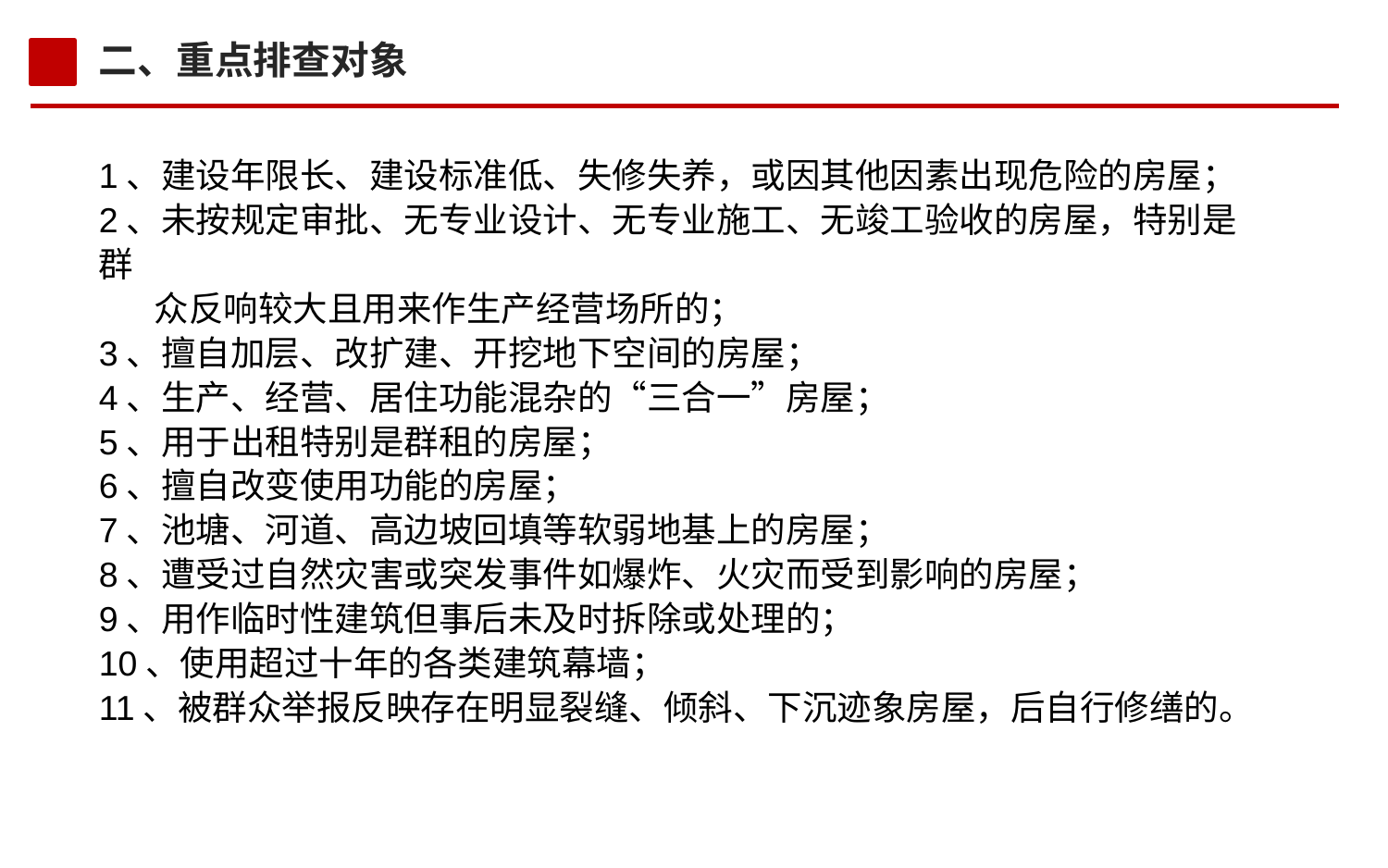

二、重点排查对象

1、建设年限长、建设标准低、失修失养，或因其他因素出现危险的房屋；
2、未按规定审批、无专业设计、无专业施工、无竣工验收的房屋，特别是群
      众反响较大且用来作生产经营场所的；
3、擅自加层、改扩建、开挖地下空间的房屋；
4、生产、经营、居住功能混杂的“三合一”房屋；
5、用于出租特别是群租的房屋；
6、擅自改变使用功能的房屋；
7、池塘、河道、高边坡回填等软弱地基上的房屋；
8、遭受过自然灾害或突发事件如爆炸、火灾而受到影响的房屋；
9、用作临时性建筑但事后未及时拆除或处理的；
10、使用超过十年的各类建筑幕墙；
11、被群众举报反映存在明显裂缝、倾斜、下沉迹象房屋，后自行修缮的。
06